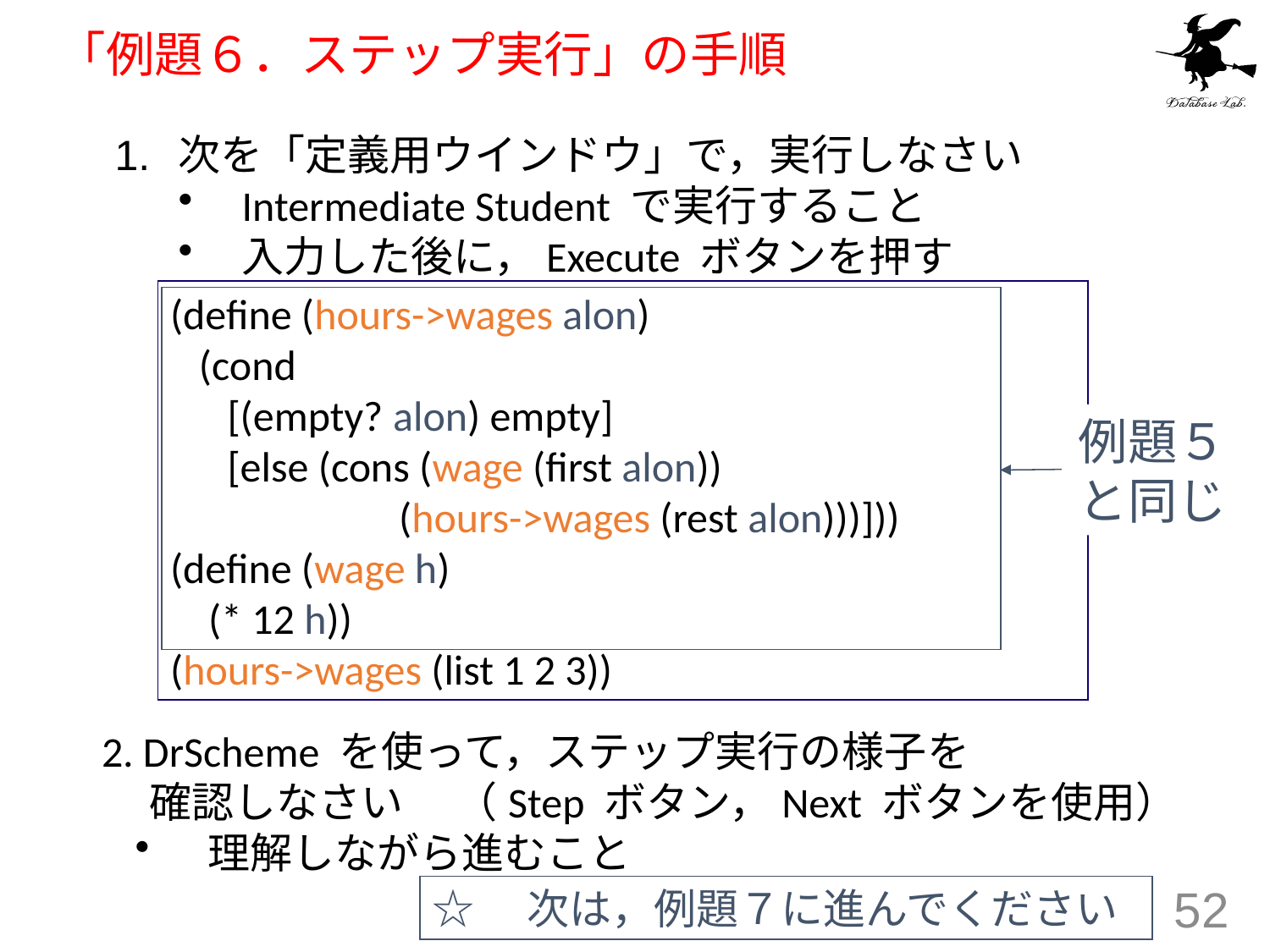

# 「例題６．ステップ実行」の手順
次を「定義用ウインドウ」で，実行しなさい
Intermediate Student で実行すること
入力した後に，Execute ボタンを押す
(define (hours->wages alon)
   (cond
      [(empty? alon) empty]
      [else (cons (wage (first alon))
                        (hours->wages (rest alon)))]))
(define (wage h)
    (* 12 h))
(hours->wages (list 1 2 3))

例題５
と同じ

2. DrScheme を使って，ステップ実行の様子を
    確認しなさい　 （Step ボタン，Next ボタンを使用）
　理解しながら進むこと
☆　次は，例題７に進んでください
52